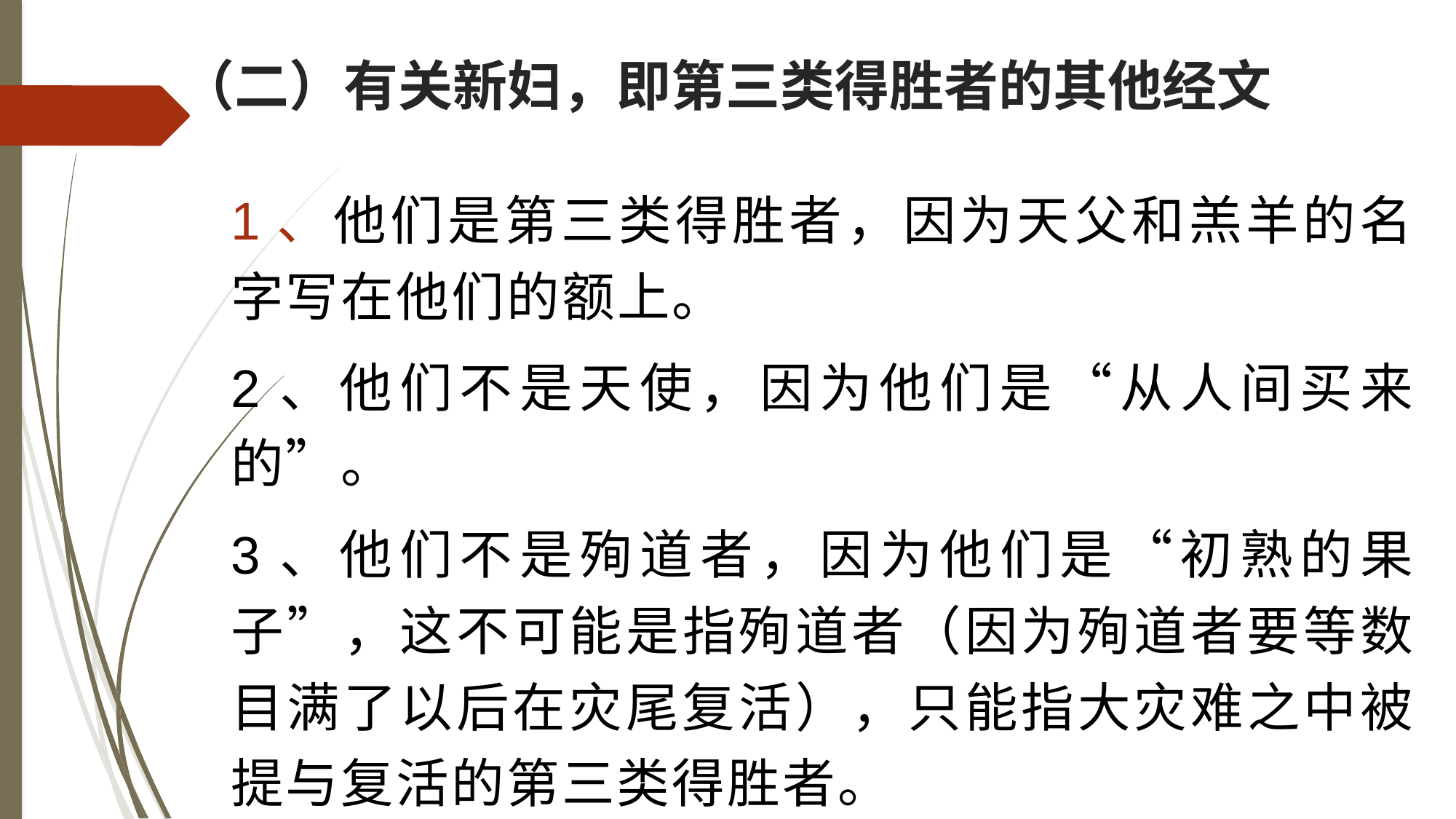

# （二）有关新妇，即第三类得胜者的其他经文
1、他们是第三类得胜者，因为天父和羔羊的名字写在他们的额上。
2、他们不是天使，因为他们是“从人间买来的”。
3、他们不是殉道者，因为他们是“初熟的果子”，这不可能是指殉道者（因为殉道者要等数目满了以后在灾尾复活），只能指大灾难之中被提与复活的第三类得胜者。